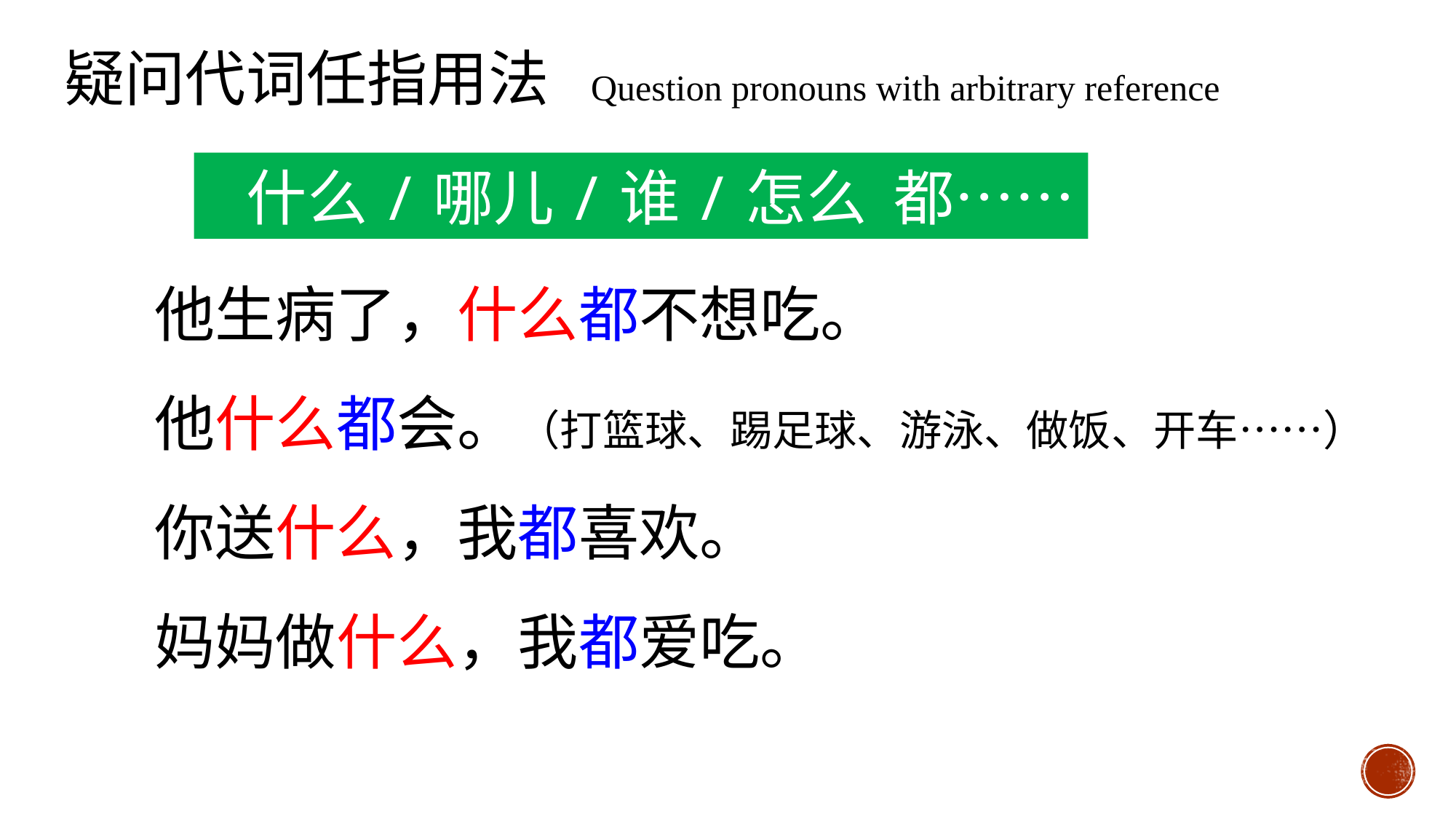

疑问代词任指用法  Question pronouns with arbitrary reference
  什么/哪儿/谁/怎么  都……
他生病了，什么都不想吃。
他什么都会。（打篮球、踢足球、游泳、做饭、开车……）
你送什么，我都喜欢。
妈妈做什么，我都爱吃。